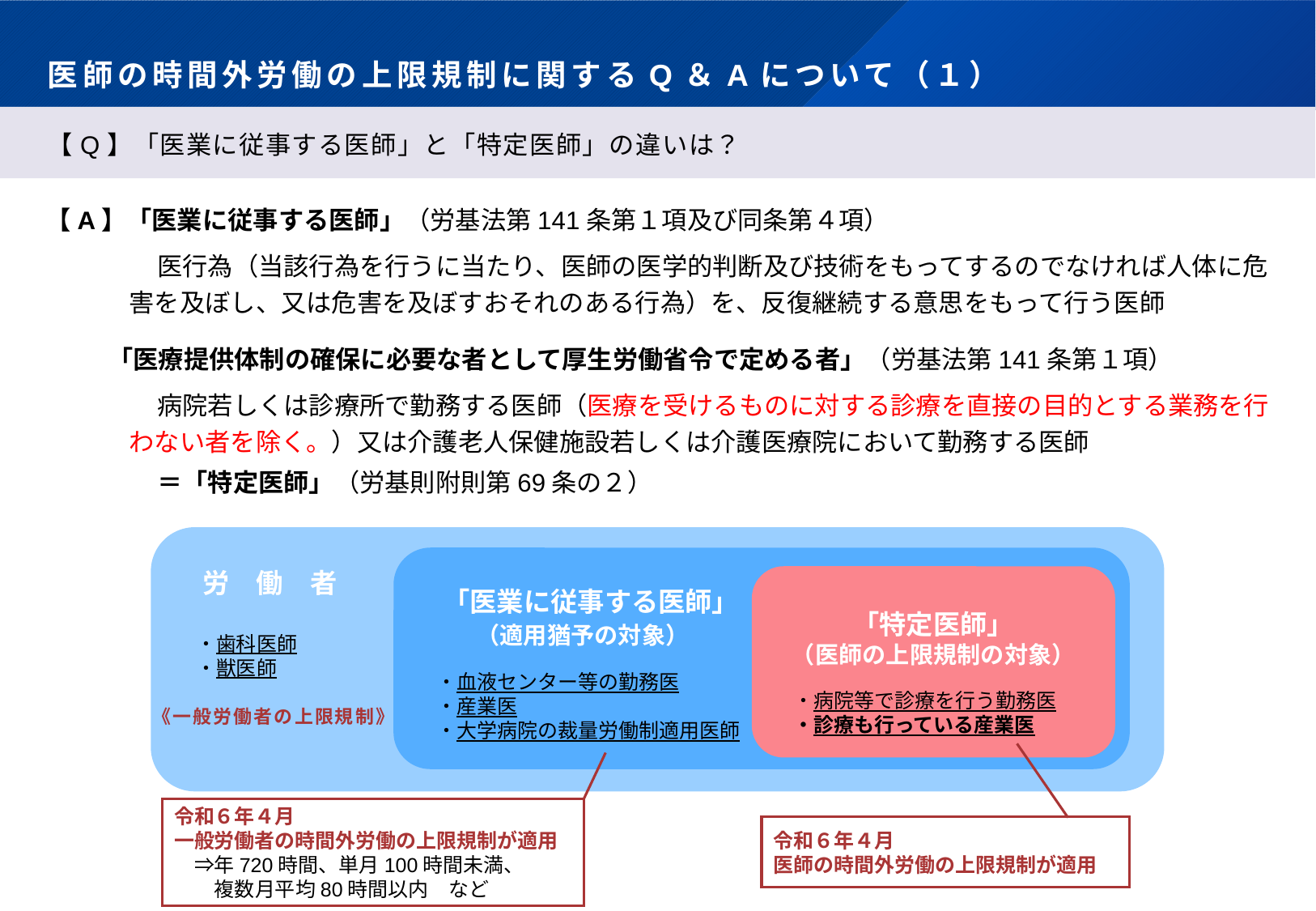

# 医師の時間外労働の上限規制に関するQ＆Aについて（１）
【Q】「医業に従事する医師」と「特定医師」の違いは？
【A】「医業に従事する医師」（労基法第141条第１項及び同条第４項）
　　医行為（当該行為を行うに当たり、医師の医学的判断及び技術をもってするのでなければ人体に危害を及ぼし、又は危害を及ぼすおそれのある行為）を、反復継続する意思をもって行う医師
　　  「医療提供体制の確保に必要な者として厚生労働省令で定める者」（労基法第141条第１項）
　　病院若しくは診療所で勤務する医師（医療を受けるものに対する診療を直接の目的とする業務を行わない者を除く。）又は介護老人保健施設若しくは介護医療院において勤務する医師
　　＝「特定医師」（労基則附則第69条の２）

　労　働　者

　・歯科医師
　・獣医師

　「医業に従事する医師」
　　 （適用猶予の対象）

　・血液センター等の勤務医
　・産業医
　・大学病院の裁量労働制適用医師

「特定医師」
（医師の上限規制の対象）

　・病院等で診療を行う勤務医
　・診療も行っている産業医
《一般労働者の上限規制》
令和６年４月
一般労働者の時間外労働の上限規制が適用
　⇒年720時間、単月100時間未満、
　　複数月平均80時間以内　など
令和６年４月
医師の時間外労働の上限規制が適用